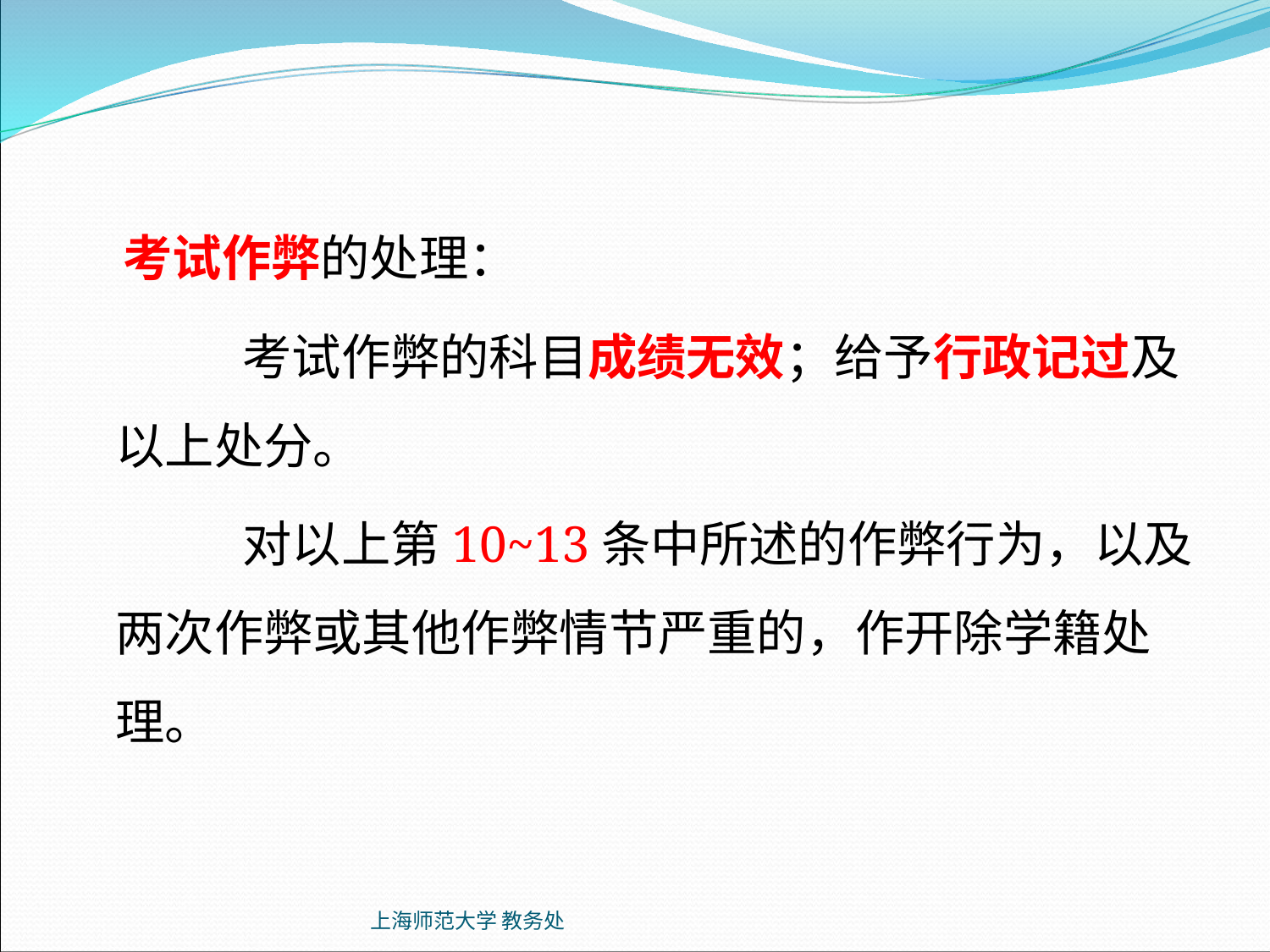

考试作弊的处理：
		考试作弊的科目成绩无效；给予行政记过及以上处分。
		对以上第10~13条中所述的作弊行为，以及两次作弊或其他作弊情节严重的，作开除学籍处理。

上海师范大学 教务处
25